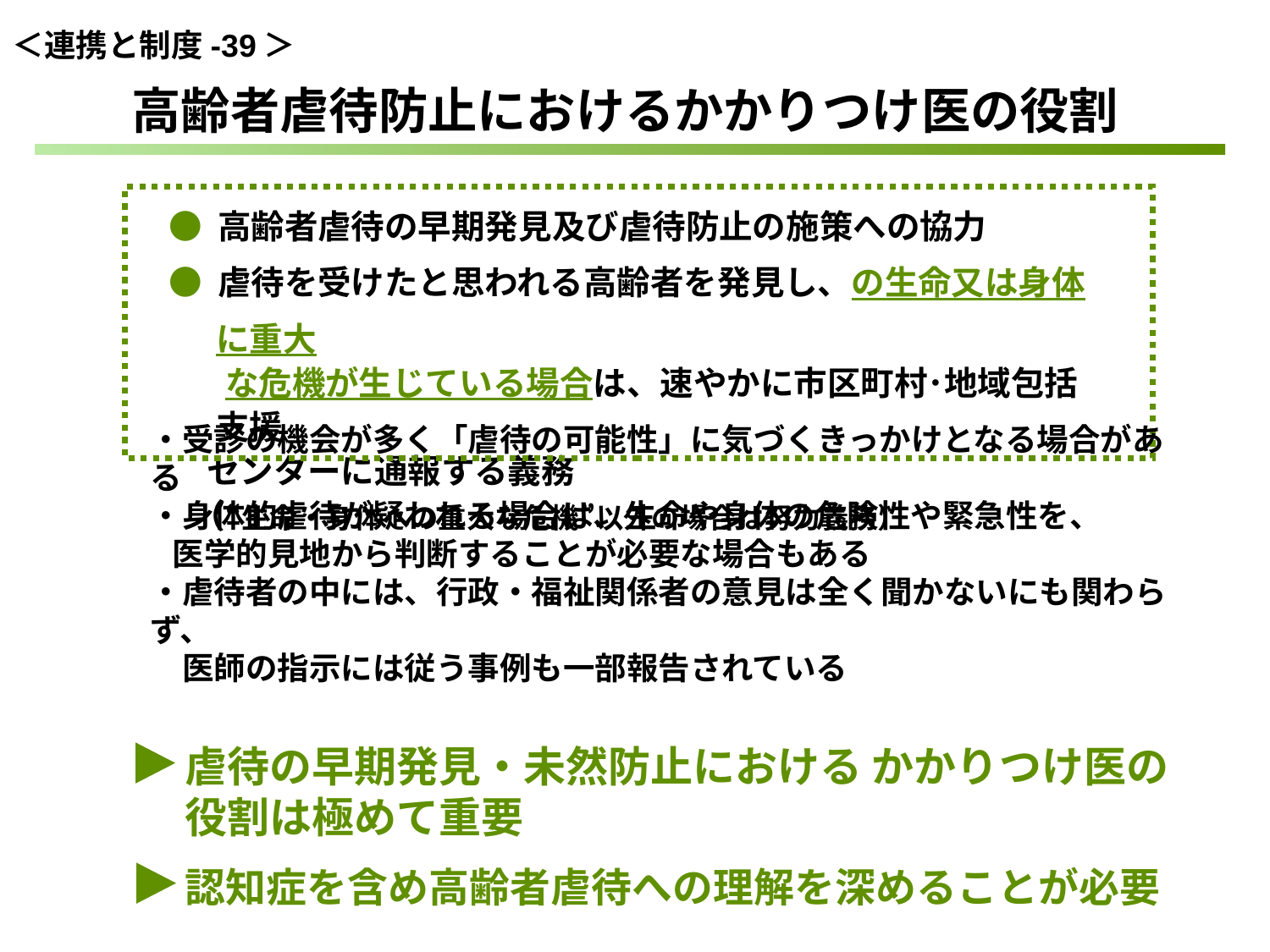

＜連携と制度-39＞
高齢者虐待防止におけるかかりつけ医の役割

● 高齢者虐待の早期発見及び虐待防止の施策への協力
● 虐待を受けたと思われる高齢者を発見し、の生命又は身体に重大
 　 な危機が生じている場合は、速やかに市区町村･地域包括支援
    センターに通報する義務
  （“生命・身体への重大な危機”以外の場合は努力義務）
・受診の機会が多く「虐待の可能性」に気づくきっかけとなる場合がある
・身体的虐待が疑われる場合は、生命や身体の危険性や緊急性を、
  医学的見地から判断することが必要な場合もある
・虐待者の中には、行政・福祉関係者の意見は全く聞かないにも関わらず、
　医師の指示には従う事例も一部報告されている
虐待の早期発見・未然防止における かかりつけ医の
役割は極めて重要
認知症を含め高齢者虐待への理解を深めることが必要